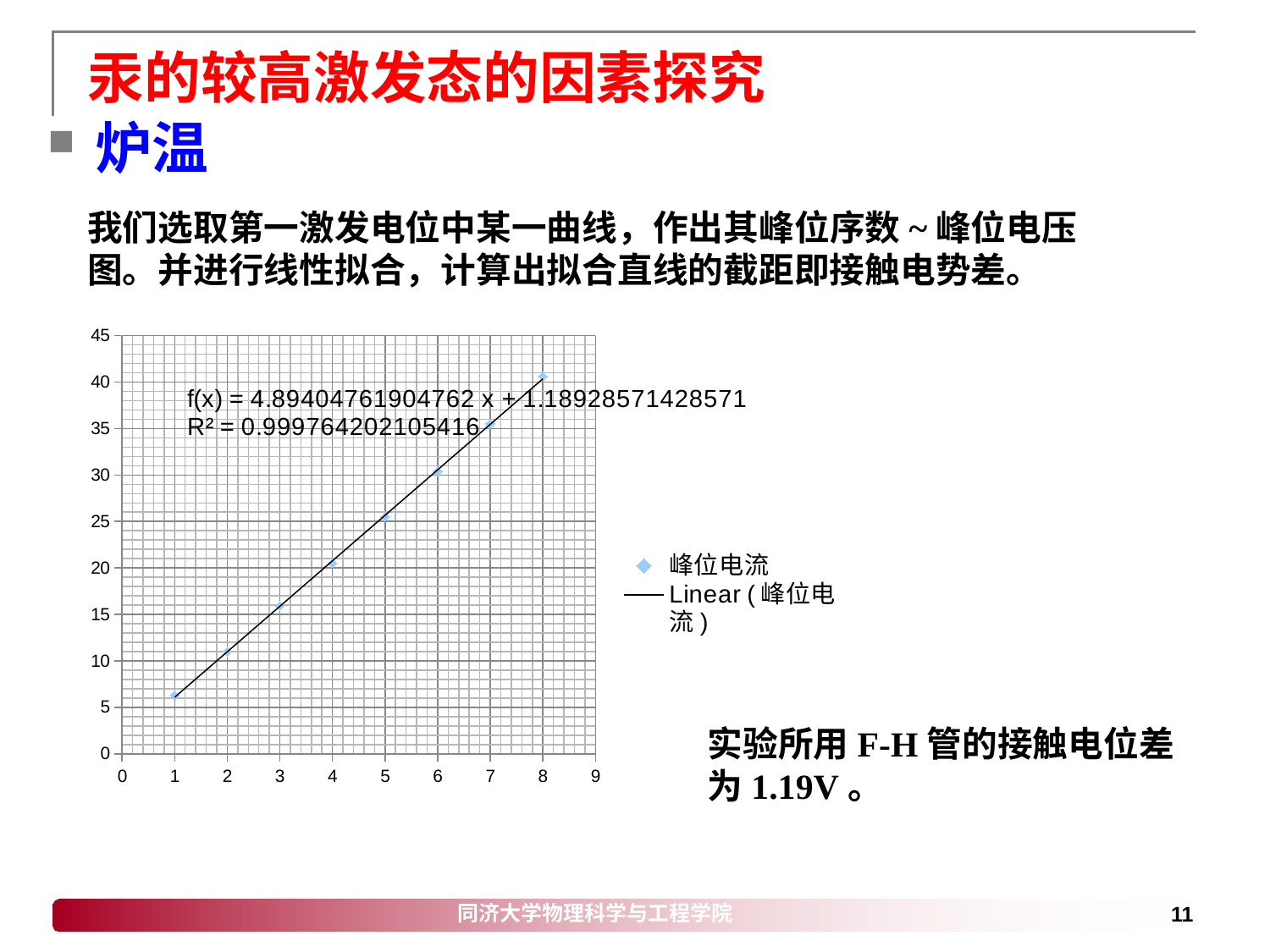

汞的较高激发态的因素探究
炉温

我们选取第一激发电位中某一曲线，作出其峰位序数~峰位电压图。并进行线性拟合，计算出拟合直线的截距即接触电势差。

### Chart

| Category |  |
|---|---|
实验所用F-H管的接触电位差为1.19V。